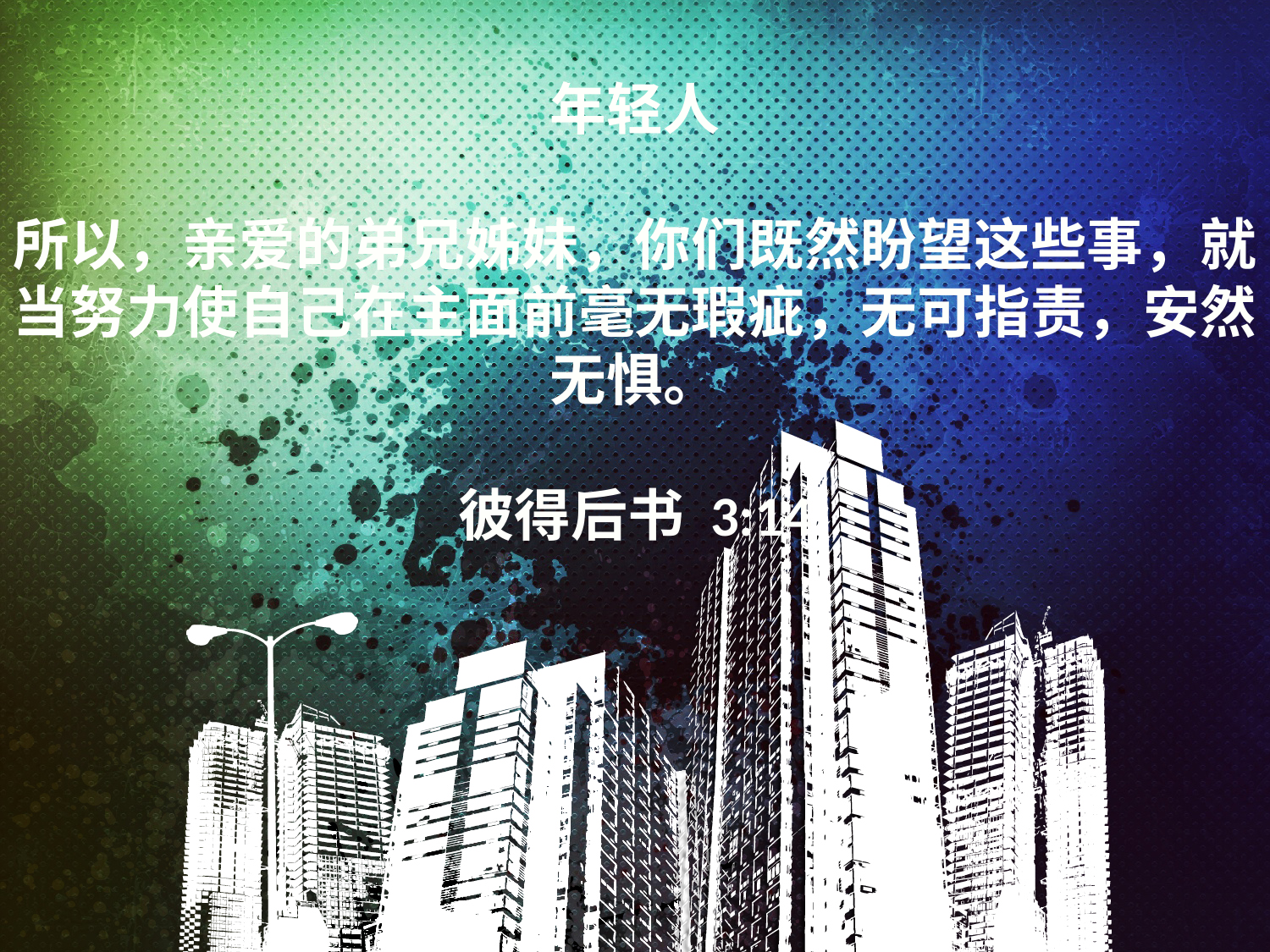

年轻人

所以，亲爱的弟兄姊妹，你们既然盼望这些事，就当努力使自己在主面前毫无瑕疵，无可指责，安然无惧。

彼得后书 3:14